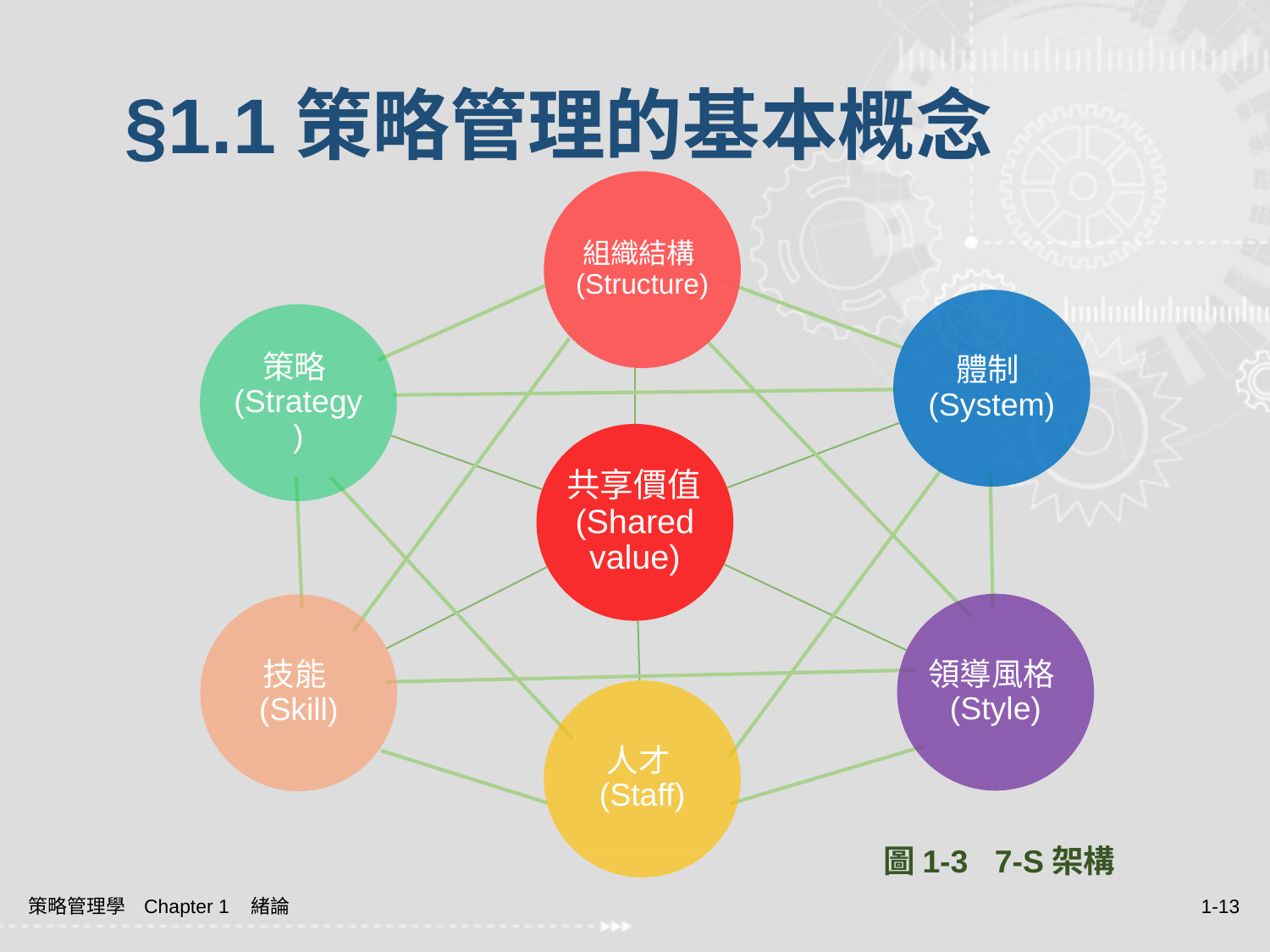

# §1.1策略管理的基本概念
組織結構(Structure)
體制(System)
策略(Strategy)

共享價值(Shared value)

領導風格(Style)
技能(Skill)

人才(Staff)
圖1-3   7-S架構
策略管理學   Chapter 1   緒論
1-13